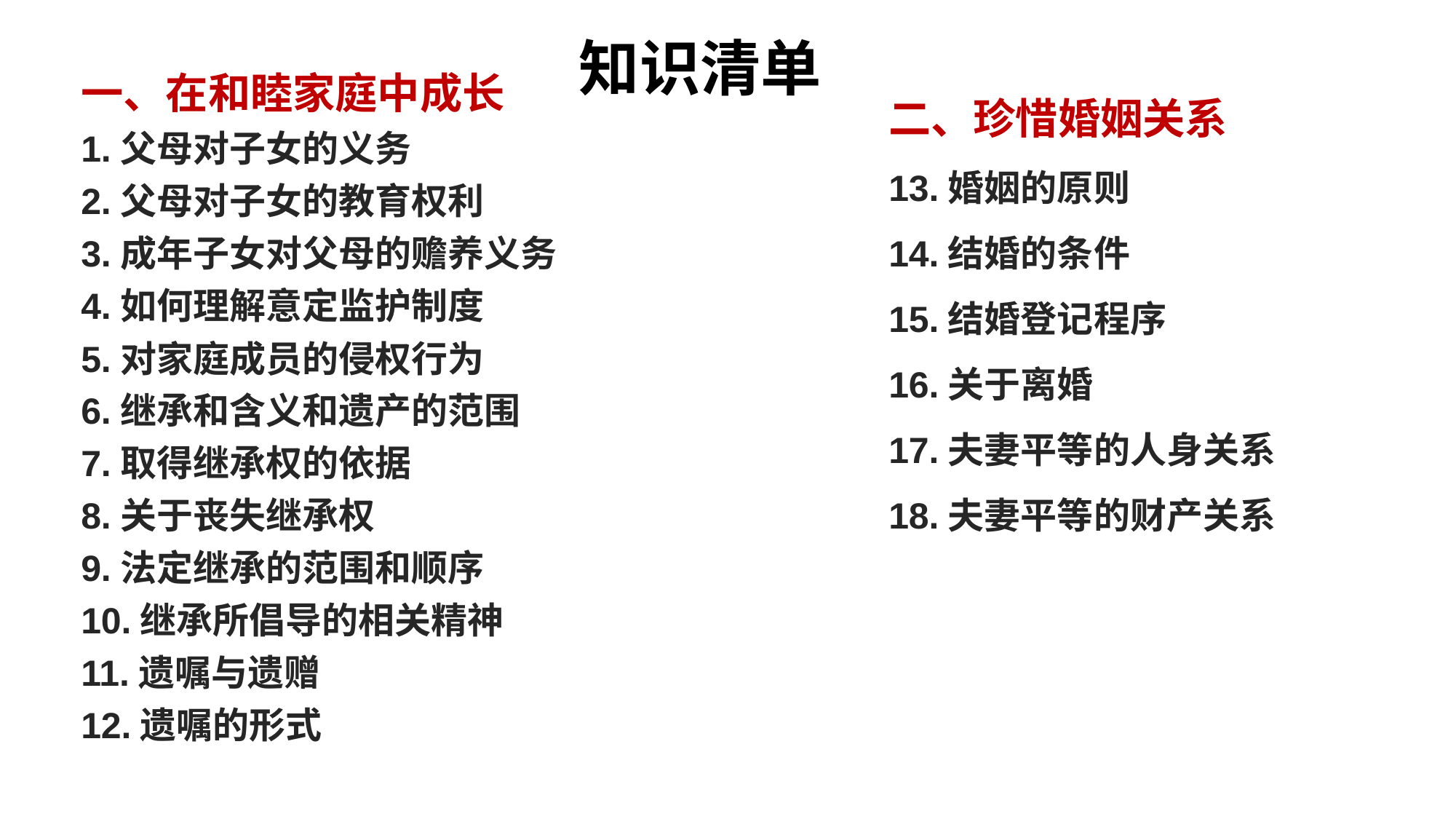

知识清单
一、在和睦家庭中成长
1.父母对子女的义务
2.父母对子女的教育权利
3.成年子女对父母的赡养义务
4.如何理解意定监护制度
5.对家庭成员的侵权行为
6.继承和含义和遗产的范围
7.取得继承权的依据
8.关于丧失继承权
9.法定继承的范围和顺序
10.继承所倡导的相关精神
11.遗嘱与遗赠
12.遗嘱的形式
二、珍惜婚姻关系
13.婚姻的原则
14.结婚的条件
15.结婚登记程序
16.关于离婚
17.夫妻平等的人身关系
18.夫妻平等的财产关系